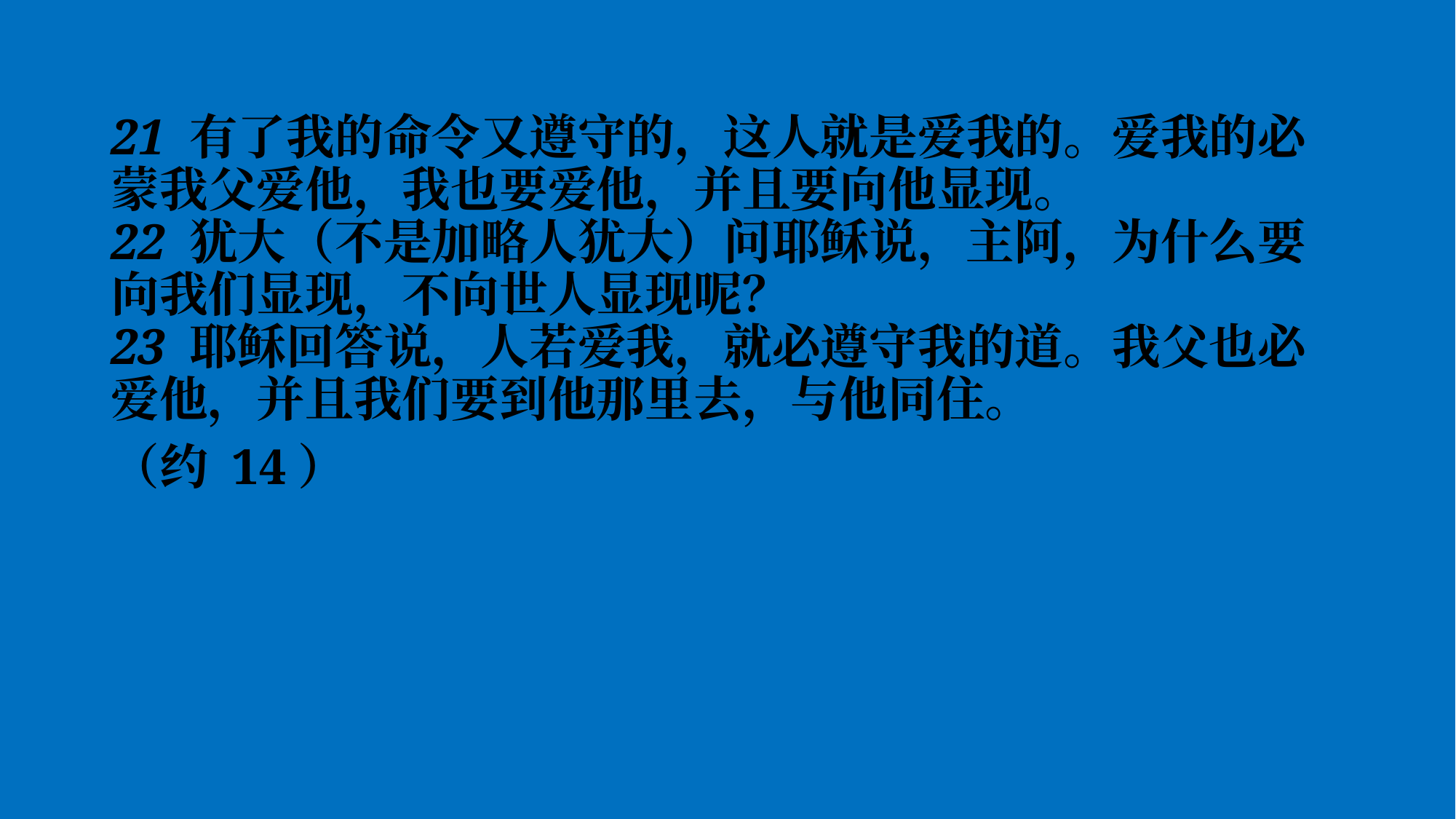

#
21 有了我的命令又遵守的，这人就是爱我的。爱我的必蒙我父爱他，我也要爱他，并且要向他显现。
22 犹大（不是加略人犹大）问耶稣说，主阿，为什么要向我们显现，不向世人显现呢？
23 耶稣回答说，人若爱我，就必遵守我的道。我父也必爱他，并且我们要到他那里去，与他同住。
（约 14）